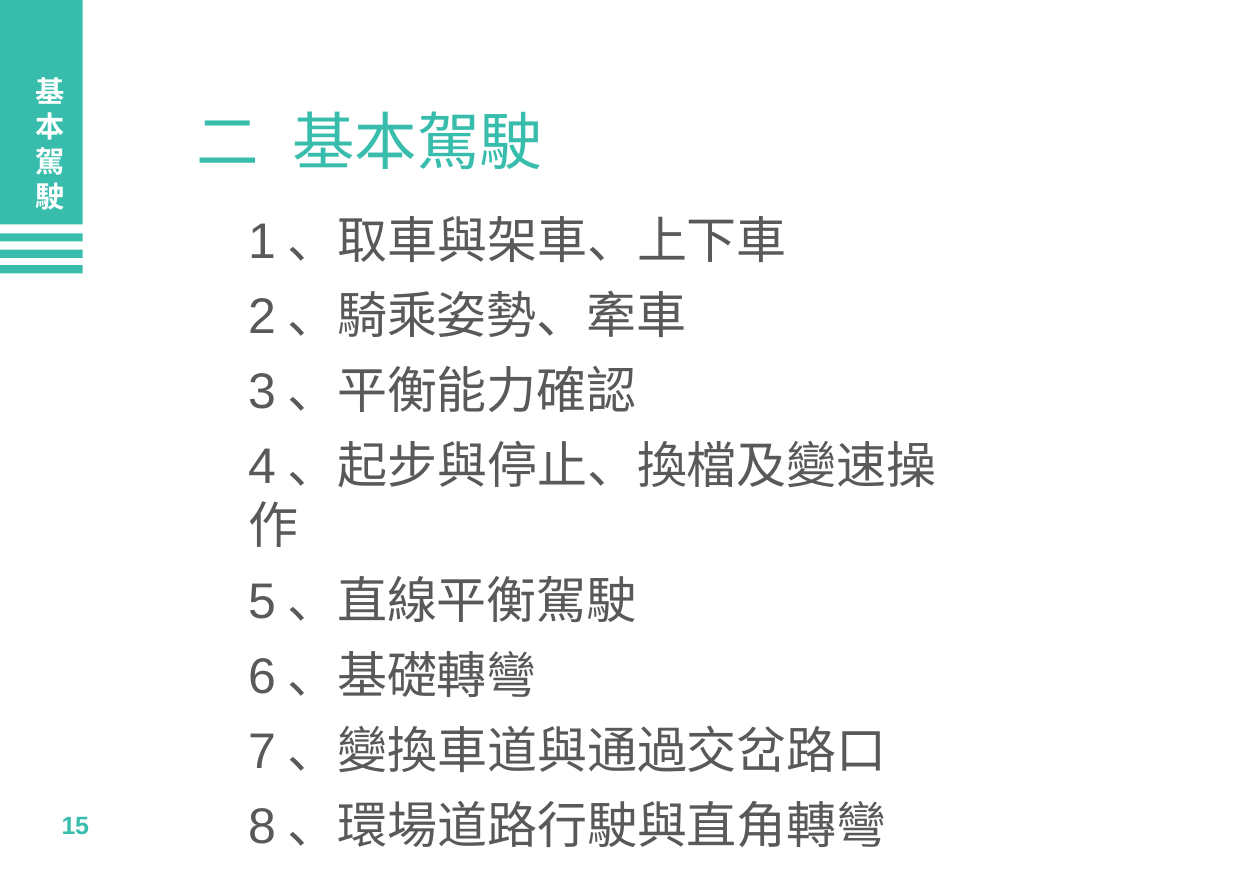

基本駕駛
# 二	基本駕駛
1、取車與架車、上下車
2、騎乘姿勢、牽車
3、平衡能力確認
4、起步與停止、換檔及變速操作
5、直線平衡駕駛
6、基礎轉彎
7、變換車道與通過交岔路口
8、環場道路行駛與直角轉彎

15